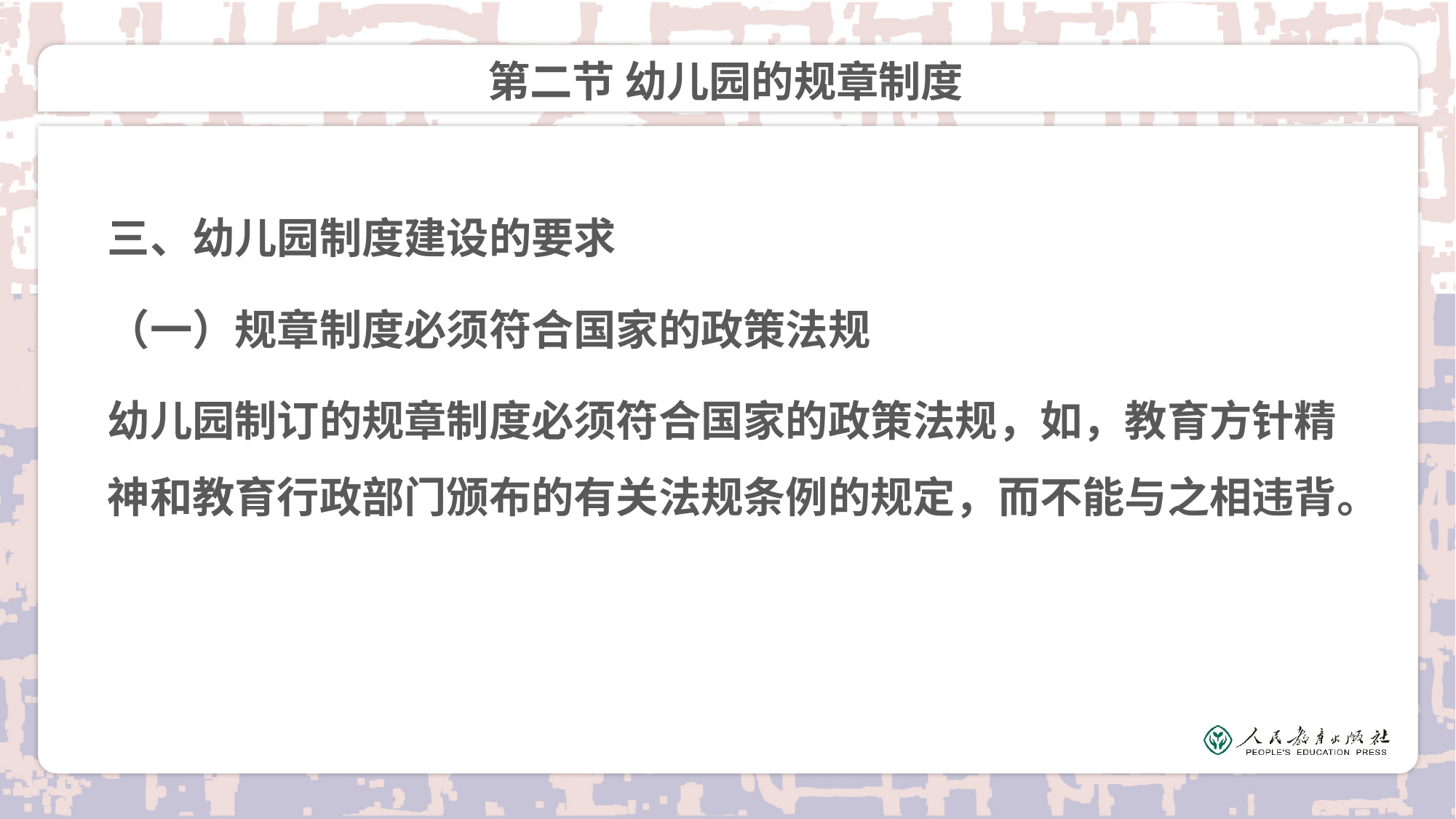

# 第二节 幼儿园的规章制度
三、幼儿园制度建设的要求
（一）规章制度必须符合国家的政策法规
幼儿园制订的规章制度必须符合国家的政策法规，如，教育方针精神和教育行政部门颁布的有关法规条例的规定，而不能与之相违背。